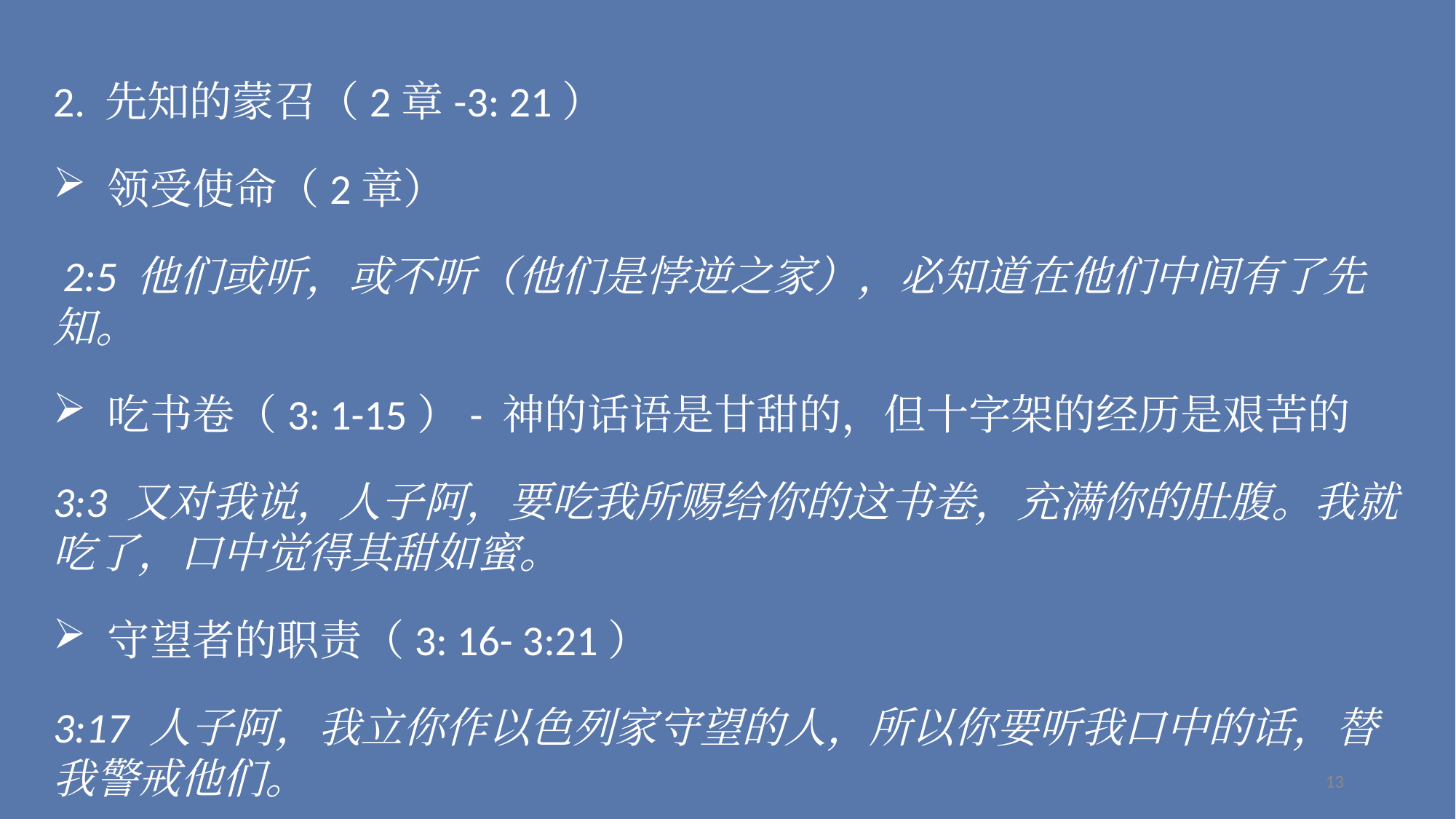

2. 先知的蒙召（2章-3: 21）
领受使命（2章）
 2:5 他们或听，或不听（他们是悖逆之家），必知道在他们中间有了先知。
吃书卷（3: 1-15）- 神的话语是甘甜的，但十字架的经历是艰苦的
3:3 又对我说，人子阿，要吃我所赐给你的这书卷，充满你的肚腹。我就吃了，口中觉得其甜如蜜。
守望者的职责（3: 16- 3:21）
3:17 人子阿，我立你作以色列家守望的人，所以你要听我口中的话，替我警戒他们。

13